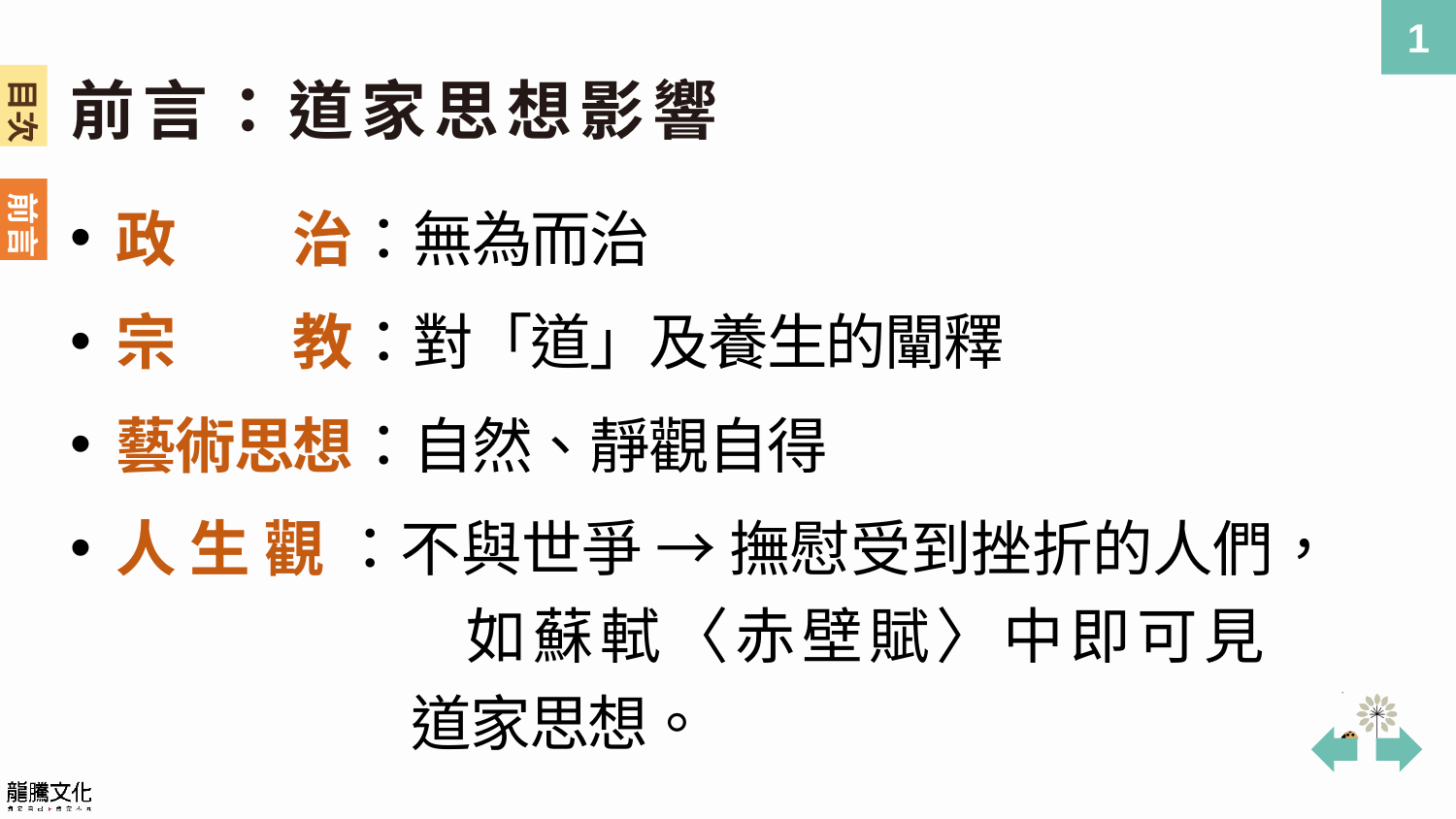

前言：道家思想影響
政　　治：無為而治
宗　　教：對「道」及養生的闡釋
藝術思想：自然、靜觀自得
人 生 觀 ：不與世爭 → 撫慰受到挫折的人們，	如蘇軾〈赤壁賦〉中即可見
　　　　　道家思想。